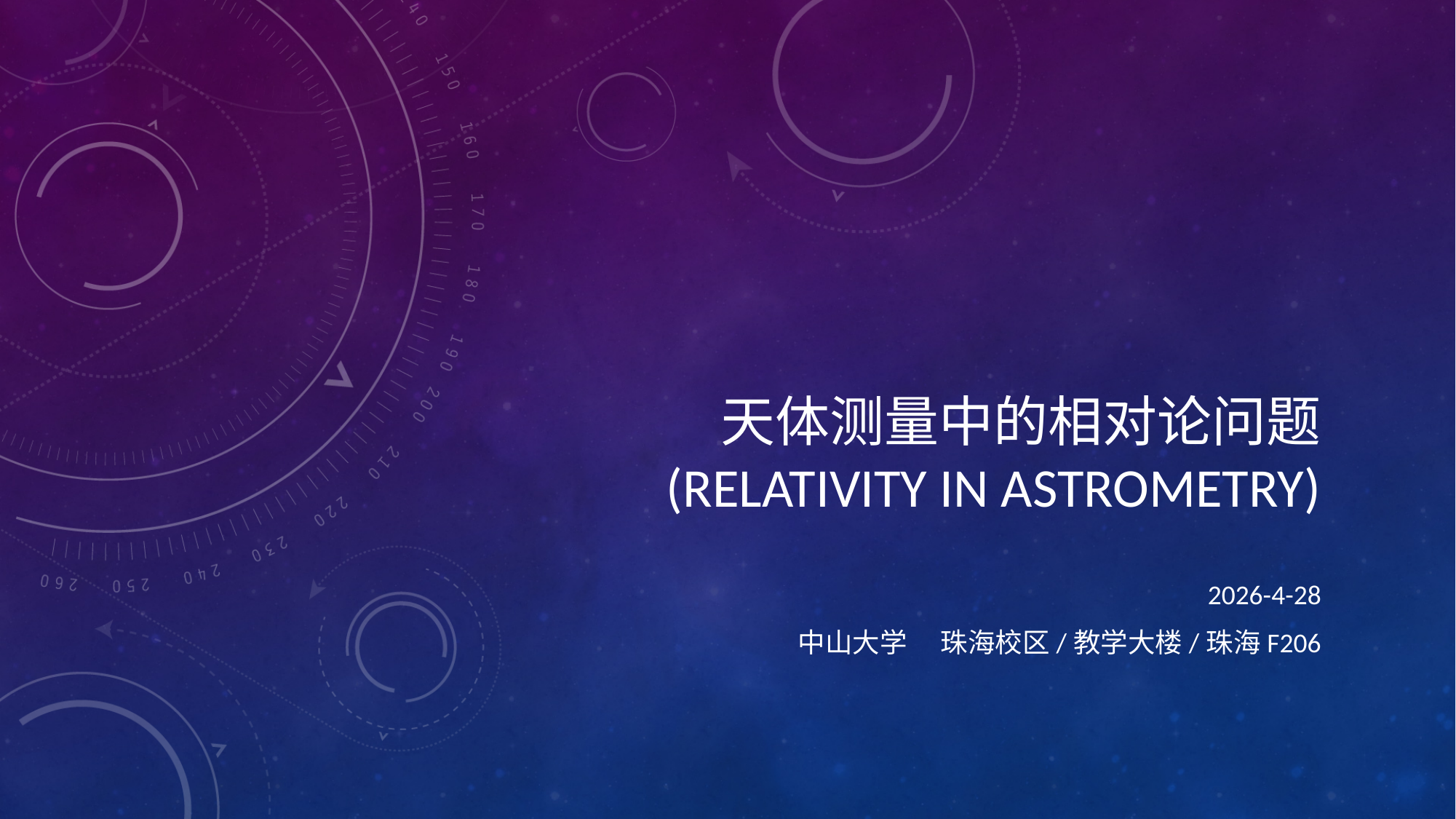

# 天体测量中的相对论问题 (relativity in astrometry)

2026-4-28
中山大学　 珠海校区/教学大楼/珠海F206